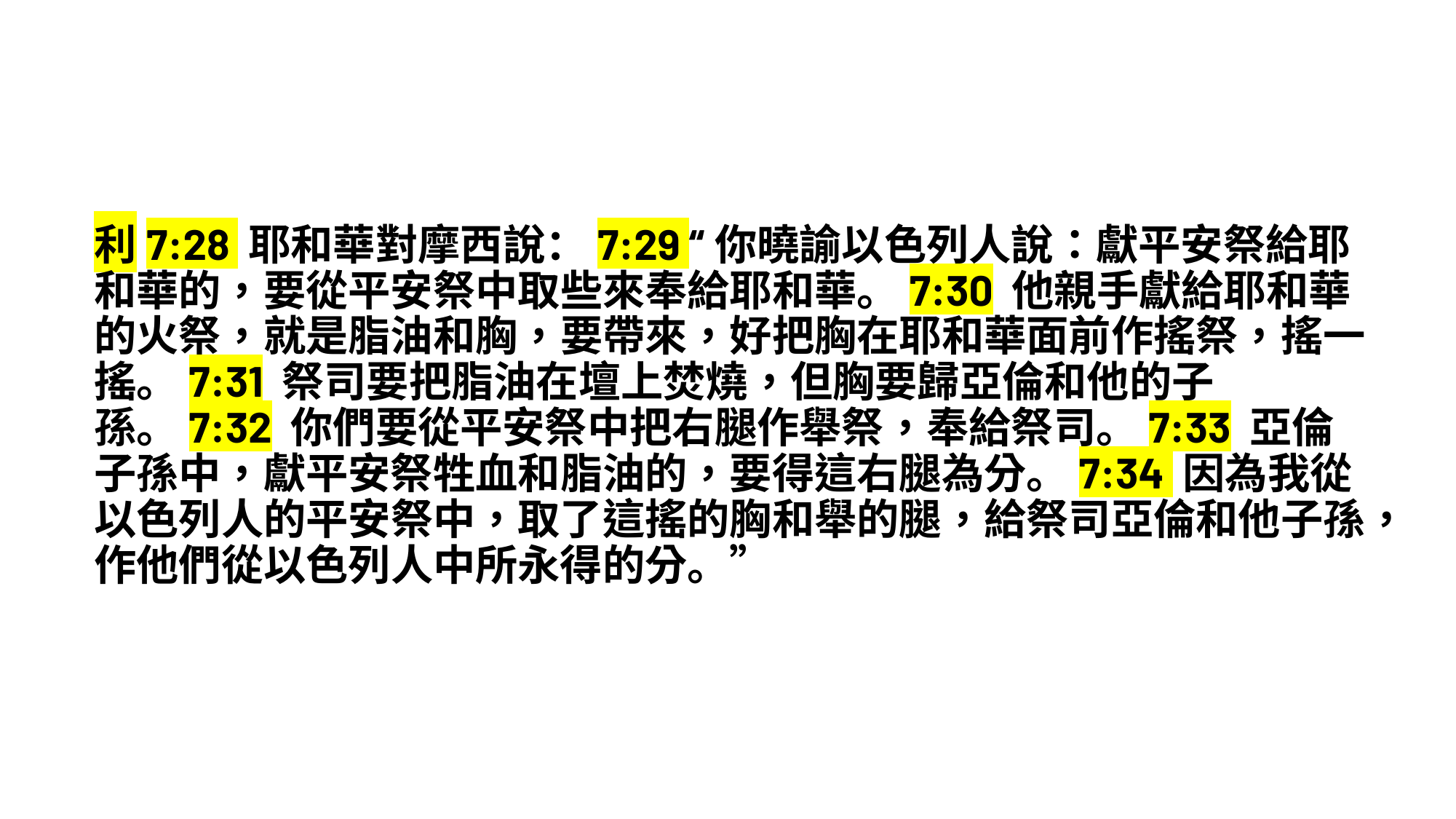

利7:28 耶和華對摩西說：7:29 “你曉諭以色列人說：獻平安祭給耶和華的，要從平安祭中取些來奉給耶和華。7:30 他親手獻給耶和華的火祭，就是脂油和胸，要帶來，好把胸在耶和華面前作搖祭，搖一搖。7:31 祭司要把脂油在壇上焚燒，但胸要歸亞倫和他的子孫。7:32 你們要從平安祭中把右腿作舉祭，奉給祭司。7:33 亞倫子孫中，獻平安祭牲血和脂油的，要得這右腿為分。7:34 因為我從以色列人的平安祭中，取了這搖的胸和舉的腿，給祭司亞倫和他子孫，作他們從以色列人中所永得的分。”